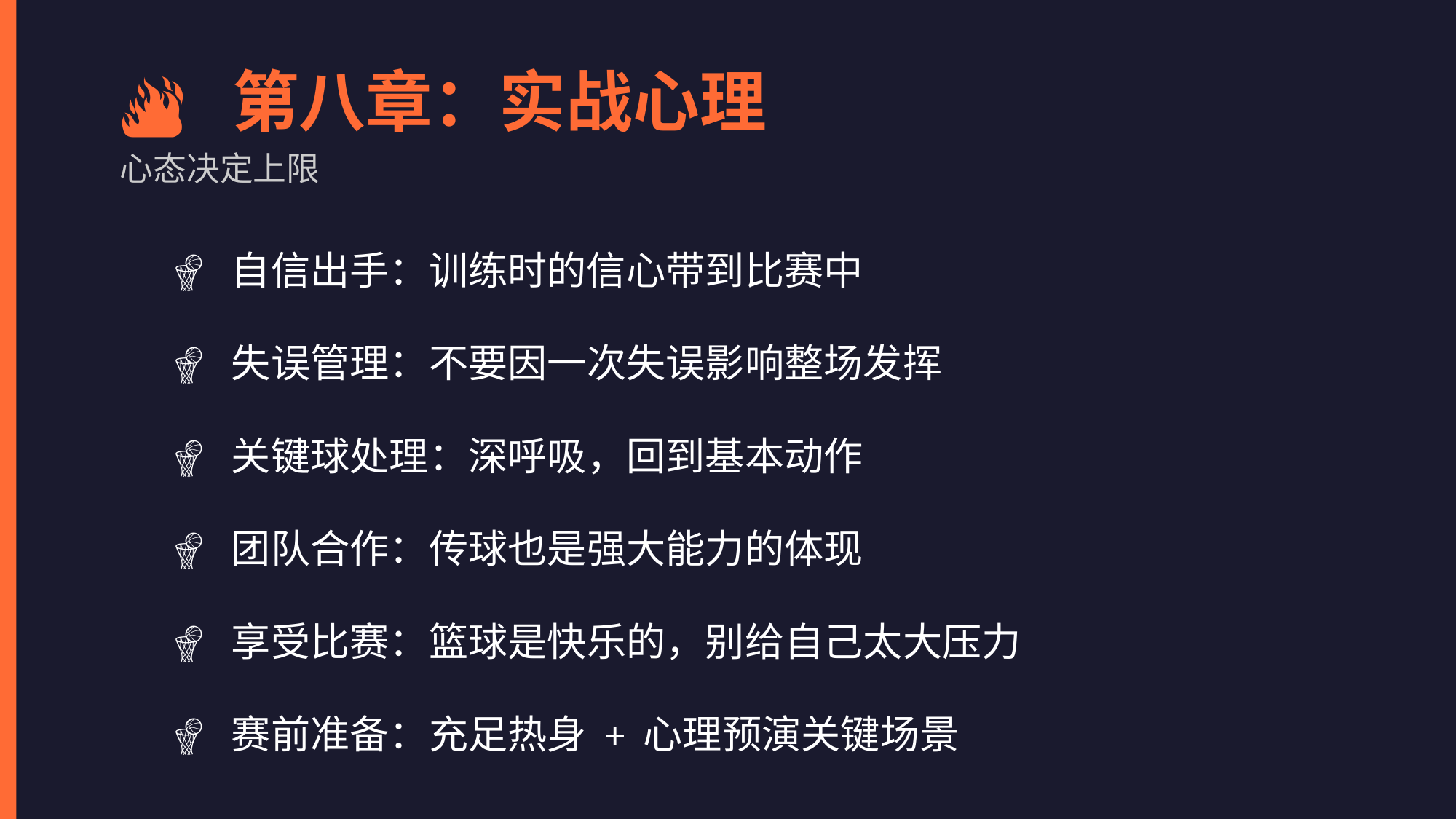

🔥  第八章：实战心理
心态决定上限
🏀  自信出手：训练时的信心带到比赛中
🏀  失误管理：不要因一次失误影响整场发挥
🏀  关键球处理：深呼吸，回到基本动作
🏀  团队合作：传球也是强大能力的体现
🏀  享受比赛：篮球是快乐的，别给自己太大压力
🏀  赛前准备：充足热身 + 心理预演关键场景